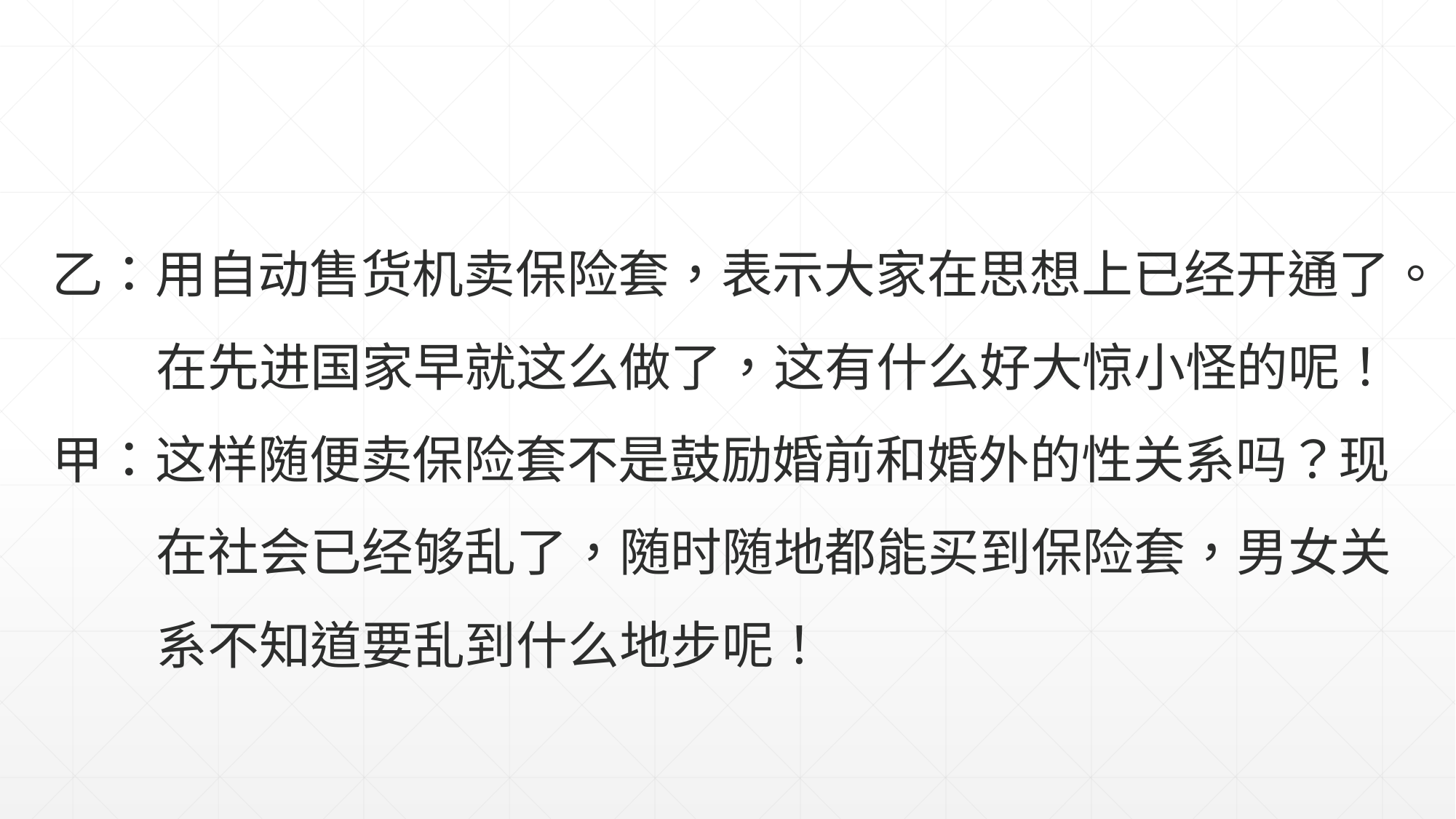

乙：用自动售货机卖保险套，表示大家在思想上已经开通了。
        在先进国家早就这么做了，这有什么好大惊小怪的呢！
甲：这样随便卖保险套不是鼓励婚前和婚外的性关系吗？现
        在社会已经够乱了，随时随地都能买到保险套，男女关
        系不知道要乱到什么地步呢！